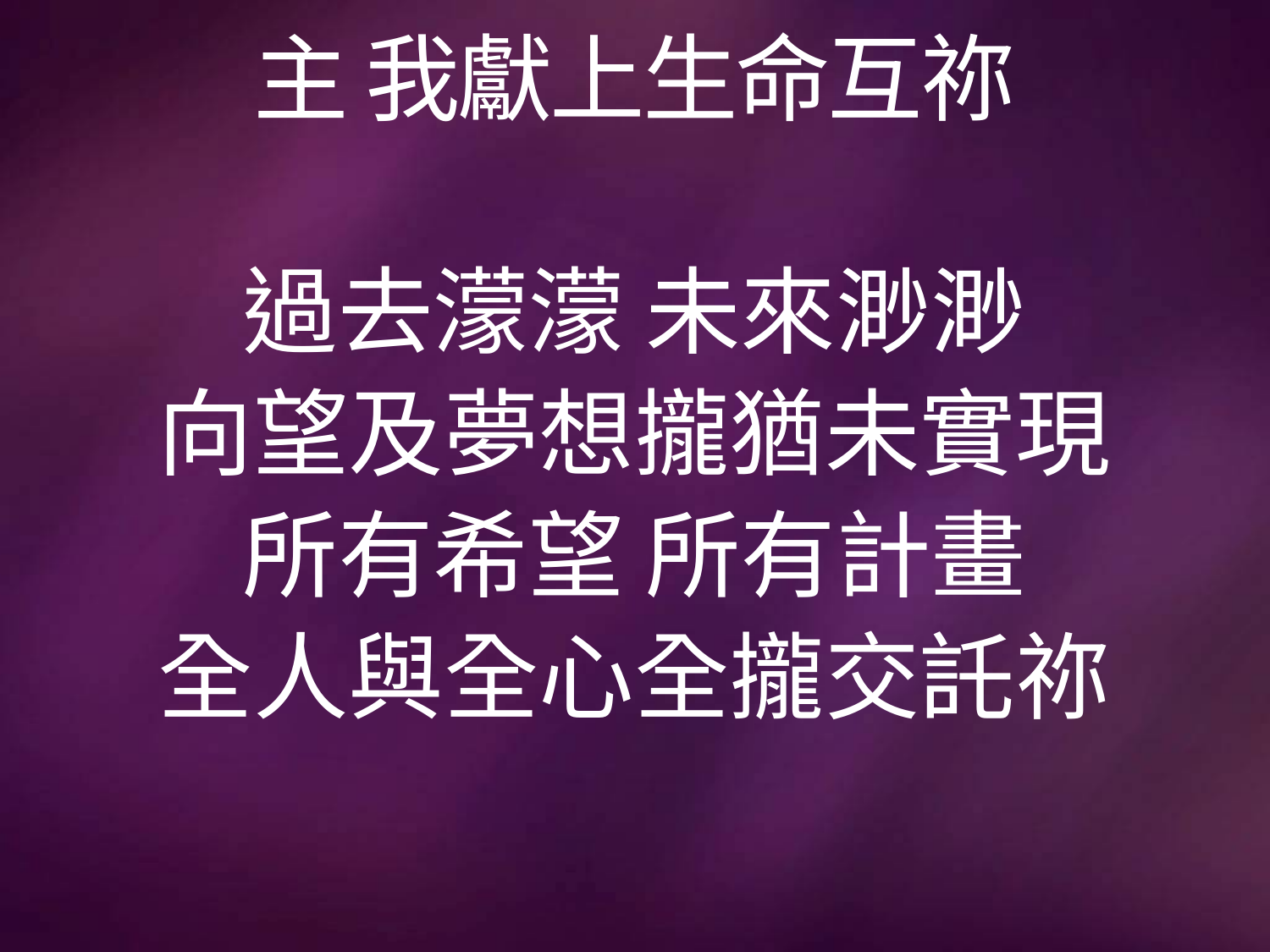

# 主 我獻上生命互祢
過去濛濛 未來渺渺
向望及夢想攏猶未實現
所有希望 所有計畫
全人與全心全攏交託祢